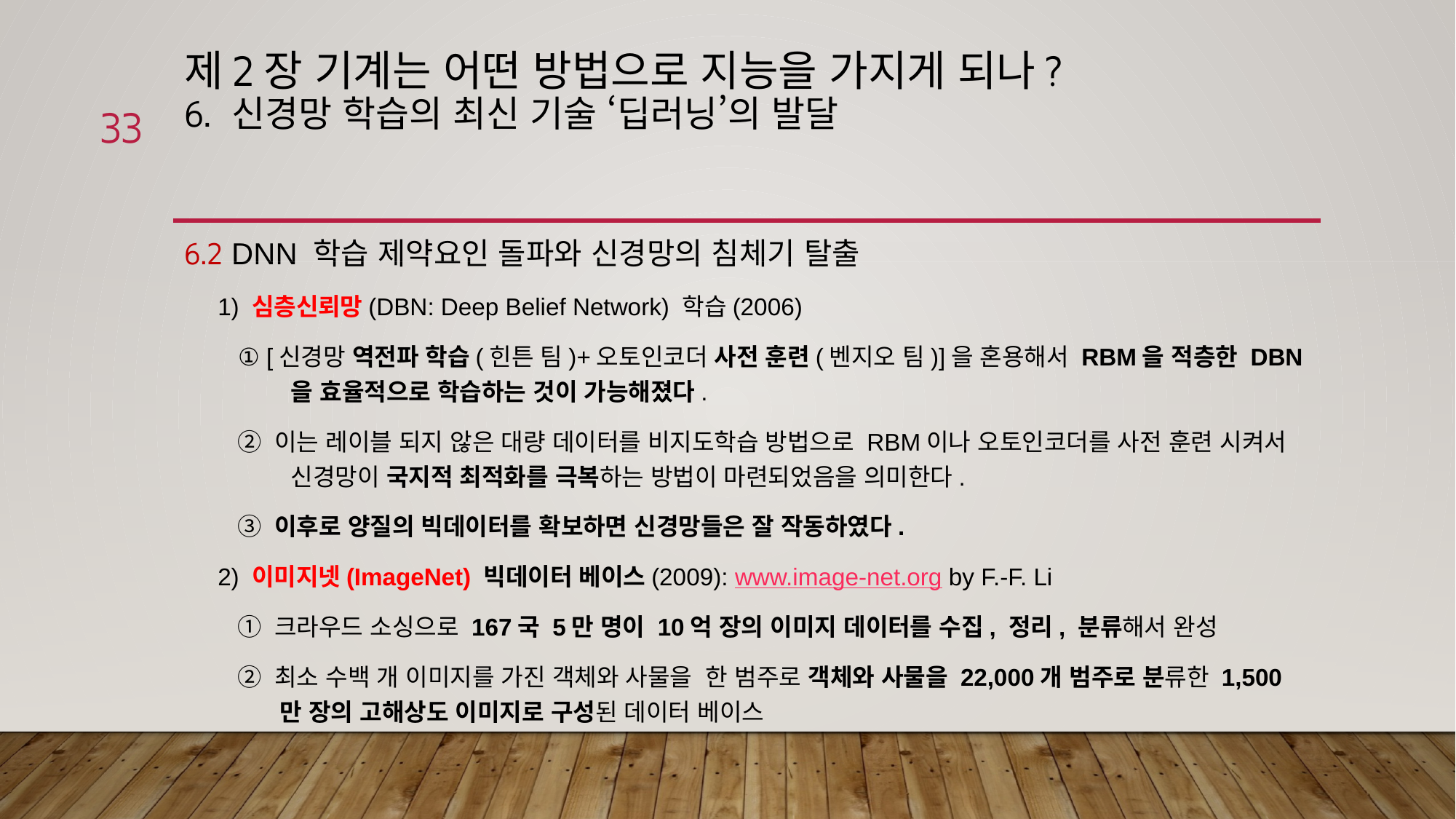

# 제2장 기계는 어떤 방법으로 지능을 가지게 되나? 6. 신경망 학습의 최신 기술 ‘딥러닝’의 발달
33

6.2 DNN 학습 제약요인 돌파와 신경망의 침체기 탈출
     1) 심층신뢰망(DBN: Deep Belief Network) 학습(2006)
        ① [신경망 역전파 학습(힌튼 팀)+오토인코더 사전 훈련(벤지오 팀)]을 혼용해서 RBM을 적층한 DBN을 효율적으로 학습하는 것이 가능해졌다.
        ② 이는 레이블 되지 않은 대량 데이터를 비지도학습 방법으로 RBM이나 오토인코더를 사전 훈련 시켜서 신경망이 국지적 최적화를 극복하는 방법이 마련되었음을 의미한다.
        ③ 이후로 양질의 빅데이터를 확보하면 신경망들은 잘 작동하였다.
     2) 이미지넷(ImageNet) 빅데이터 베이스(2009): www.image-net.org by F.-F. Li
        ① 크라우드 소싱으로 167국 5만 명이 10억 장의 이미지 데이터를 수집, 정리, 분류해서 완성
        ② 최소 수백 개 이미지를 가진 객체와 사물을  한 범주로 객체와 사물을 22,000개 범주로 분류한 1,500만 장의 고해상도 이미지로 구성된 데이터 베이스